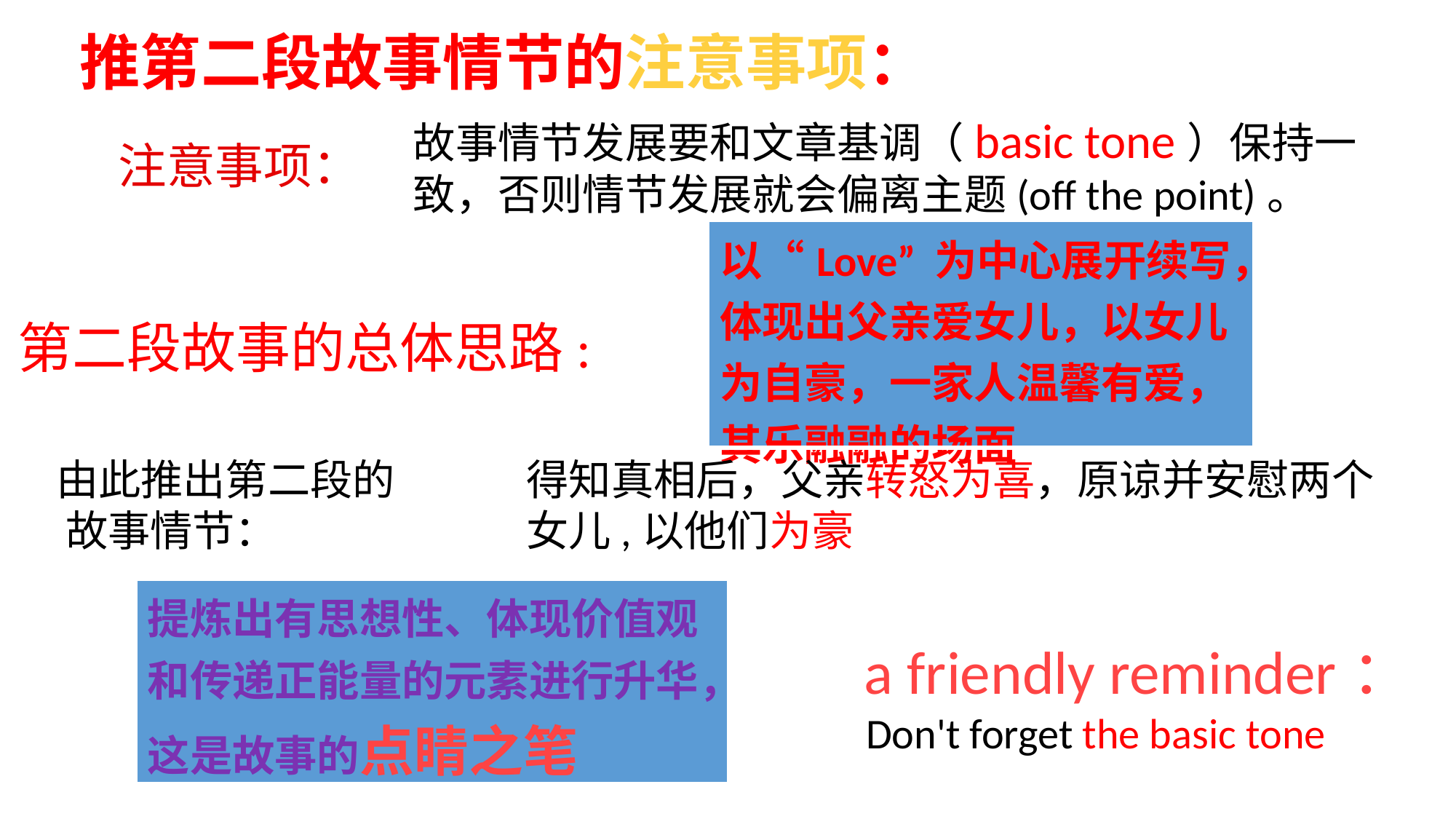

推第二段故事情节的注意事项：

第二段故事的总体思路:

                                                                                     a friendly reminder：
                                                                                        Don't forget the basic tone

故事情节发展要和文章基调（basic tone）保持一致，否则情节发展就会偏离主题(off the point)。
 注意事项：
| 以“Love” 为中心展开续写，体现出父亲爱女儿，以女儿为自豪，一家人温馨有爱，其乐融融的场面 |
| --- |
 由此推出第二段的
  故事情节：
得知真相后，父亲转怒为喜，原谅并安慰两个女儿,以他们为豪
| 提炼出有思想性、体现价值观和传递正能量的元素进行升华，这是故事的点睛之笔 |
| --- |